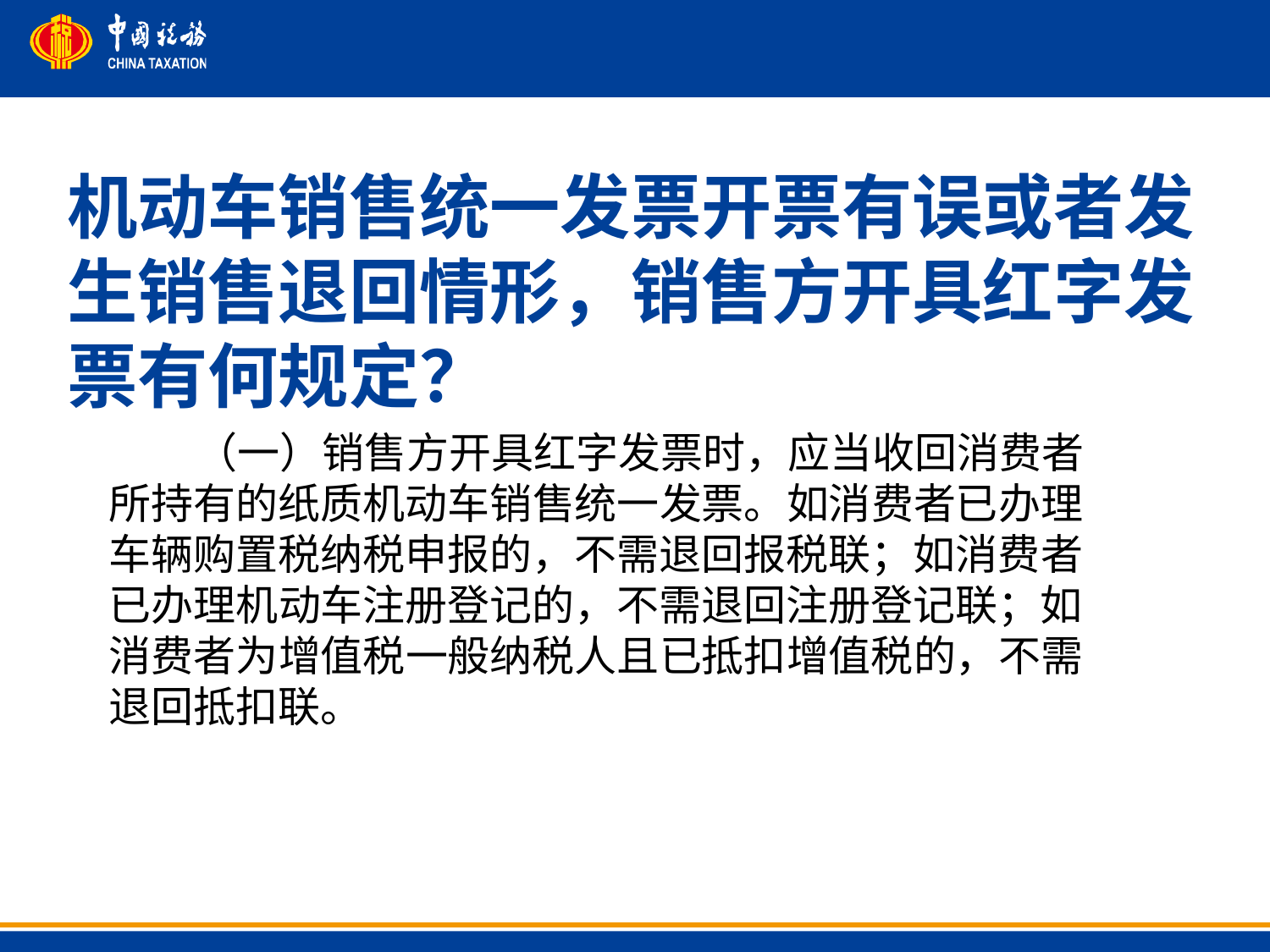

# 机动车销售统一发票开票有误或者发生销售退回情形，销售方开具红字发票有何规定？
        （一）销售方开具红字发票时，应当收回消费者所持有的纸质机动车销售统一发票。如消费者已办理车辆购置税纳税申报的，不需退回报税联；如消费者已办理机动车注册登记的，不需退回注册登记联；如消费者为增值税一般纳税人且已抵扣增值税的，不需退回抵扣联。